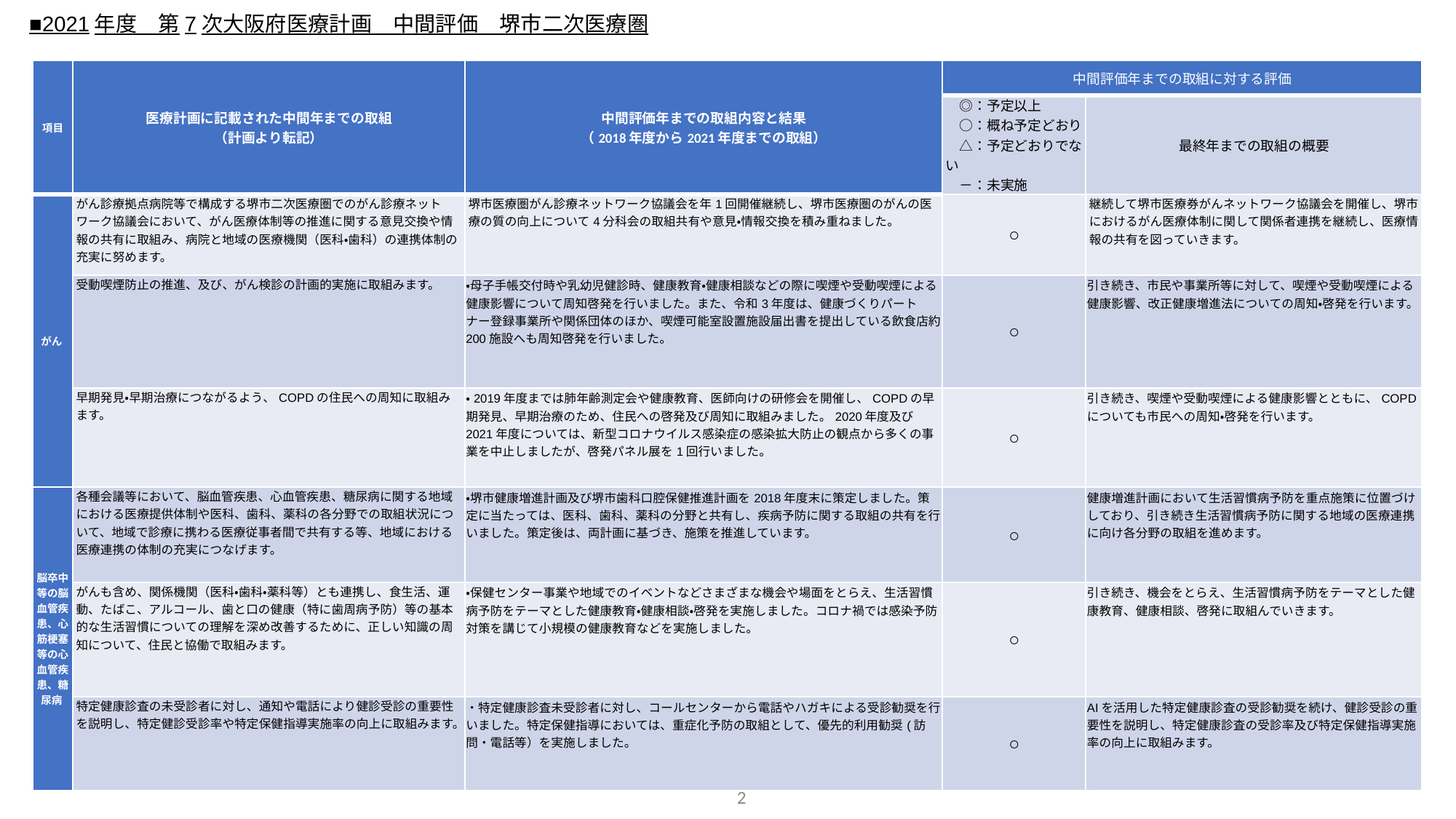

■2021年度　第7次大阪府医療計画　中間評価　堺市二次医療圏
| 項目 | 医療計画に記載された中間年までの取組 （計画より転記） | 中間評価年までの取組内容と結果 （2018年度から2021年度までの取組） | 中間評価年までの取組に対する評価 |  |
| --- | --- | --- | --- | --- |
|  |  |  | ◎：予定以上 　○：概ね予定どおり 　△：予定どおりでない 　－：未実施 | 最終年までの取組の概要 |
| がん | がん診療拠点病院等で構成する堺市二次医療圏でのがん診療ネットワーク協議会において、がん医療体制等の推進に関する意見交換や情報の共有に取組み、病院と地域の医療機関（医科・歯科）の連携体制の充実に努めます。 | 堺市医療圏がん診療ネットワーク協議会を年1回開催継続し、堺市医療圏のがんの医療の質の向上について4分科会の取組共有や意見・情報交換を積み重ねました。 | ○ | 継続して堺市医療券がんネットワーク協議会を開催し、堺市におけるがん医療体制に関して関係者連携を継続し、医療情報の共有を図っていきます。 |
|  | 受動喫煙防止の推進、及び、がん検診の計画的実施に取組みます。 | ・母子手帳交付時や乳幼児健診時、健康教育・健康相談などの際に喫煙や受動喫煙による健康影響について周知啓発を行いました。また、令和3年度は、健康づくりパートナー登録事業所や関係団体のほか、喫煙可能室設置施設届出書を提出している飲食店約200施設へも周知啓発を行いました。 | ○ | 引き続き、市民や事業所等に対して、喫煙や受動喫煙による健康影響、改正健康増進法についての周知・啓発を行います。 |
|  | 早期発見・早期治療につながるよう、COPDの住民への周知に取組みます。 | ・2019年度までは肺年齢測定会や健康教育、医師向けの研修会を開催し、COPDの早期発見、早期治療のため、住民への啓発及び周知に取組みました。2020年度及び2021年度については、新型コロナウイルス感染症の感染拡大防止の観点から多くの事業を中止しましたが、啓発パネル展を1回行いました。 | ○ | 引き続き、喫煙や受動喫煙による健康影響とともに、COPDについても市民への周知・啓発を行います。 |
| 脳卒中等の脳血管疾患、心筋梗塞等の心血管疾患、糖尿病 | 各種会議等において、脳血管疾患、心血管疾患、糖尿病に関する地域における医療提供体制や医科、歯科、薬科の各分野での取組状況について、地域で診療に携わる医療従事者間で共有する等、地域における医療連携の体制の充実につなげます。 | ・堺市健康増進計画及び堺市歯科口腔保健推進計画を2018年度末に策定しました。策定に当たっては、医科、歯科、薬科の分野と共有し、疾病予防に関する取組の共有を行いました。策定後は、両計画に基づき、施策を推進しています。 | ○ | 健康増進計画において生活習慣病予防を重点施策に位置づけしており、引き続き生活習慣病予防に関する地域の医療連携に向け各分野の取組を進めます。 |
|  | がんも含め、関係機関（医科・歯科・薬科等）とも連携し、食生活、運動、たばこ、アルコール、歯と口の健康（特に歯周病予防）等の基本的な生活習慣についての理解を深め改善するために、正しい知識の周知について、住民と協働で取組みます。 | ・保健センター事業や地域でのイベントなどさまざまな機会や場面をとらえ、生活習慣病予防をテーマとした健康教育・健康相談・啓発を実施しました。コロナ禍では感染予防対策を講じて小規模の健康教育などを実施しました。 | ○ | 引き続き、機会をとらえ、生活習慣病予防をテーマとした健康教育、健康相談、啓発に取組んでいきます。 |
|  | 特定健康診査の未受診者に対し、通知や電話により健診受診の重要性を説明し、特定健診受診率や特定保健指導実施率の向上に取組みます。 | ・特定健康診査未受診者に対し、コールセンターから電話やハガキによる受診勧奨を行いました。特定保健指導においては、重症化予防の取組として、優先的利用勧奨(訪問・電話等）を実施しました。 | ○ | AIを活用した特定健康診査の受診勧奨を続け、健診受診の重要性を説明し、特定健康診査の受診率及び特定保健指導実施率の向上に取組みます。 |
2